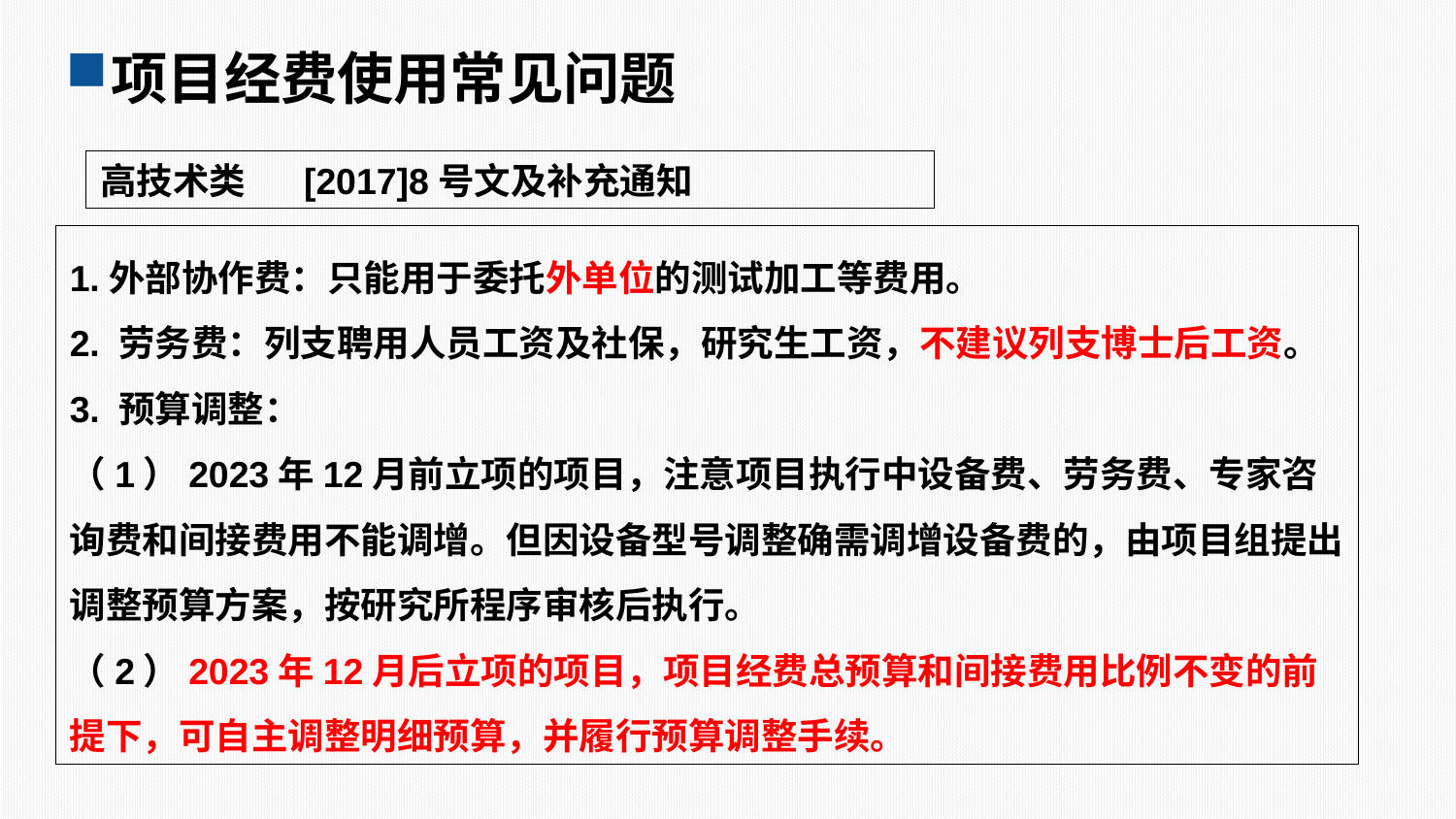

项目经费使用常见问题
高技术类      [2017]8号文及补充通知
1.外部协作费：只能用于委托外单位的测试加工等费用。
2. 劳务费：列支聘用人员工资及社保，研究生工资，不建议列支博士后工资。
3. 预算调整：
（1）2023年12月前立项的项目，注意项目执行中设备费、劳务费、专家咨询费和间接费用不能调增。但因设备型号调整确需调增设备费的，由项目组提出调整预算方案，按研究所程序审核后执行。
（2）2023年12月后立项的项目，项目经费总预算和间接费用比例不变的前提下，可自主调整明细预算，并履行预算调整手续。